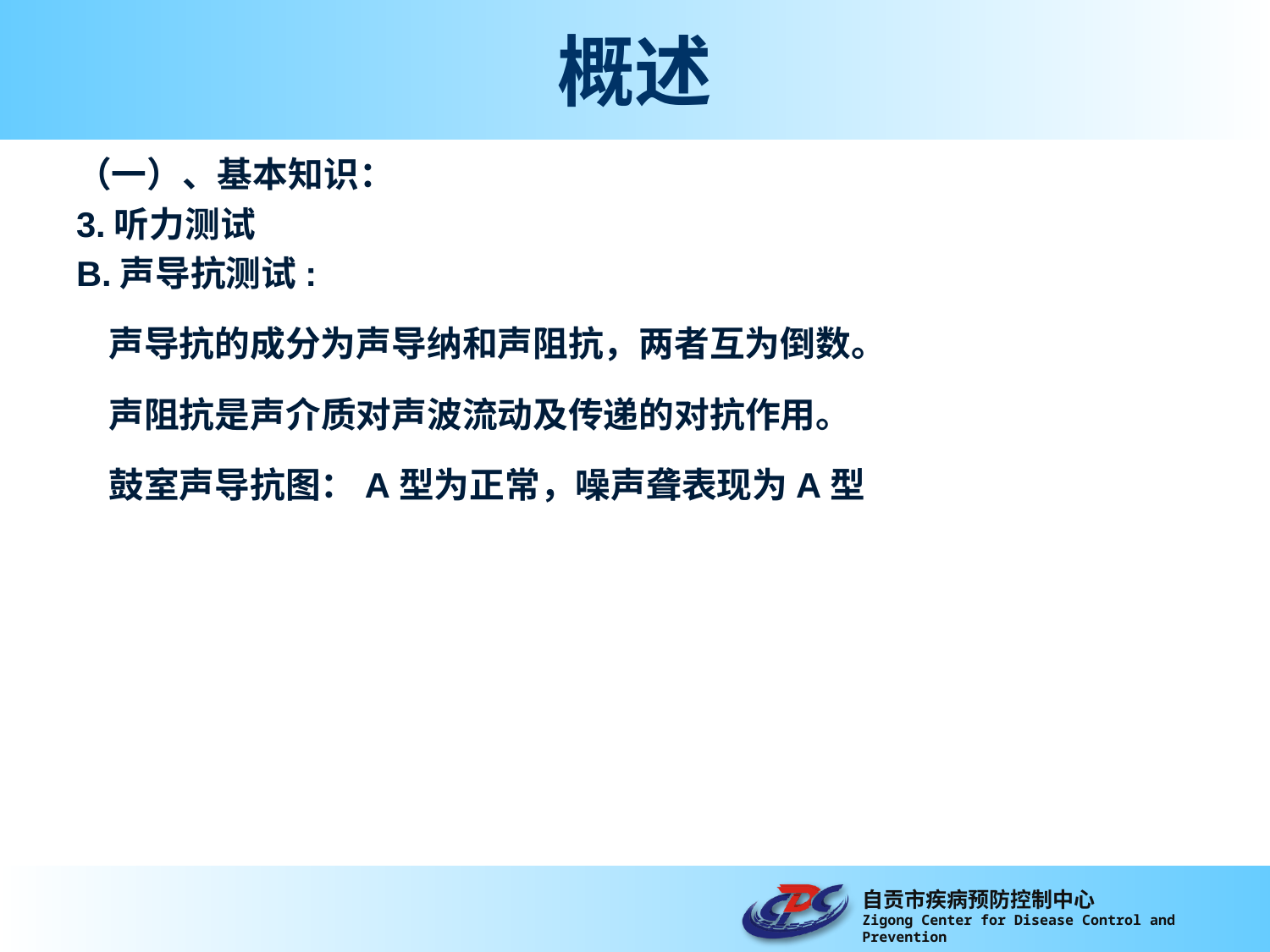

# 概述
（一）、基本知识：
3.听力测试
B.声导抗测试:
   声导抗的成分为声导纳和声阻抗，两者互为倒数。
   声阻抗是声介质对声波流动及传递的对抗作用。
   鼓室声导抗图：A型为正常，噪声聋表现为A型
20